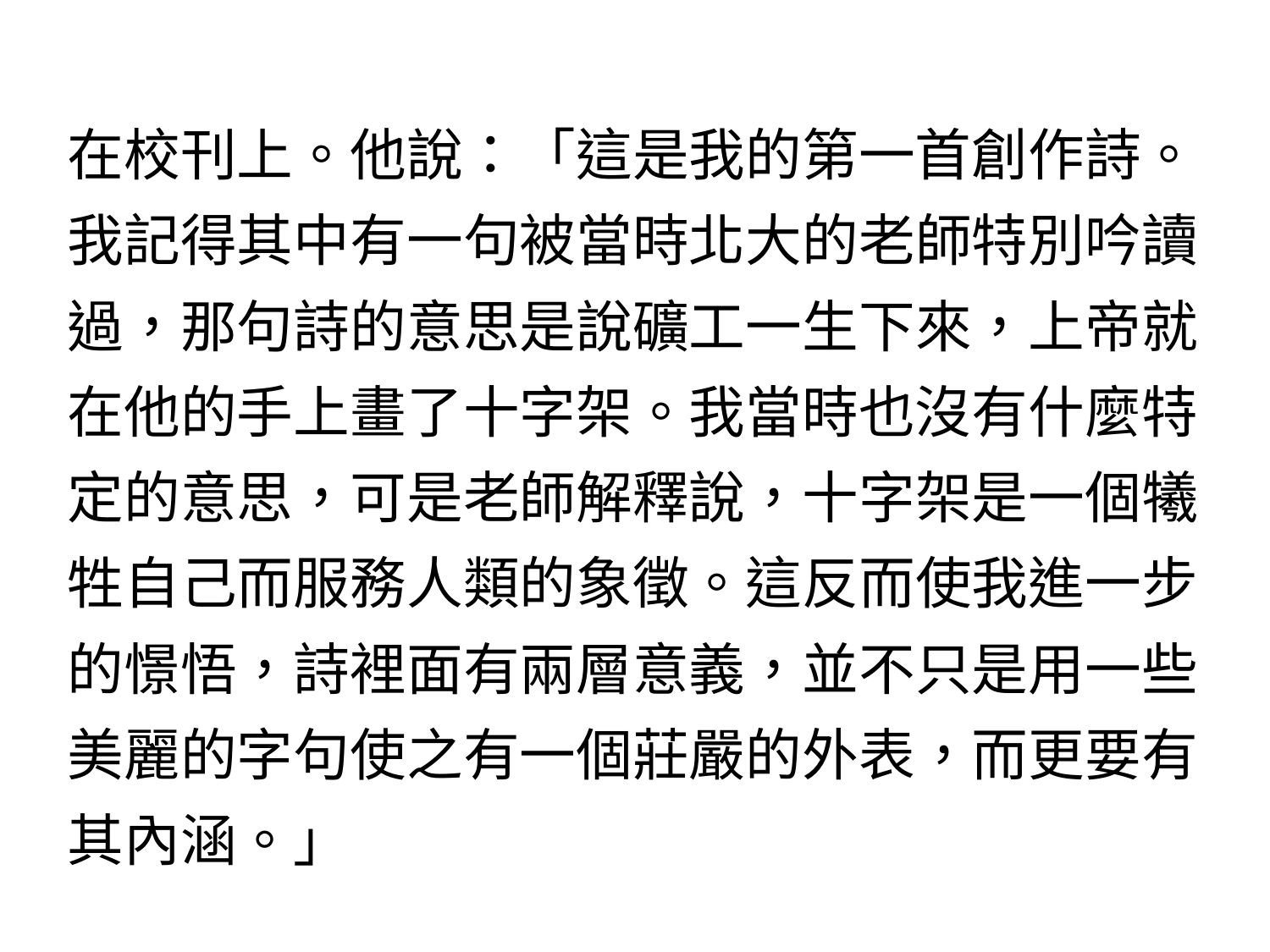

作者介紹-5
在校刊上。他說：「這是我的第一首創作詩。
我記得其中有一句被當時北大的老師特別吟讀
過，那句詩的意思是說礦工一生下來，上帝就
在他的手上畫了十字架。我當時也沒有什麼特
定的意思，可是老師解釋說，十字架是一個犧
牲自己而服務人類的象徵。這反而使我進一步
的憬悟，詩裡面有兩層意義，並不只是用一些
美麗的字句使之有一個莊嚴的外表，而更要有
其內涵。」